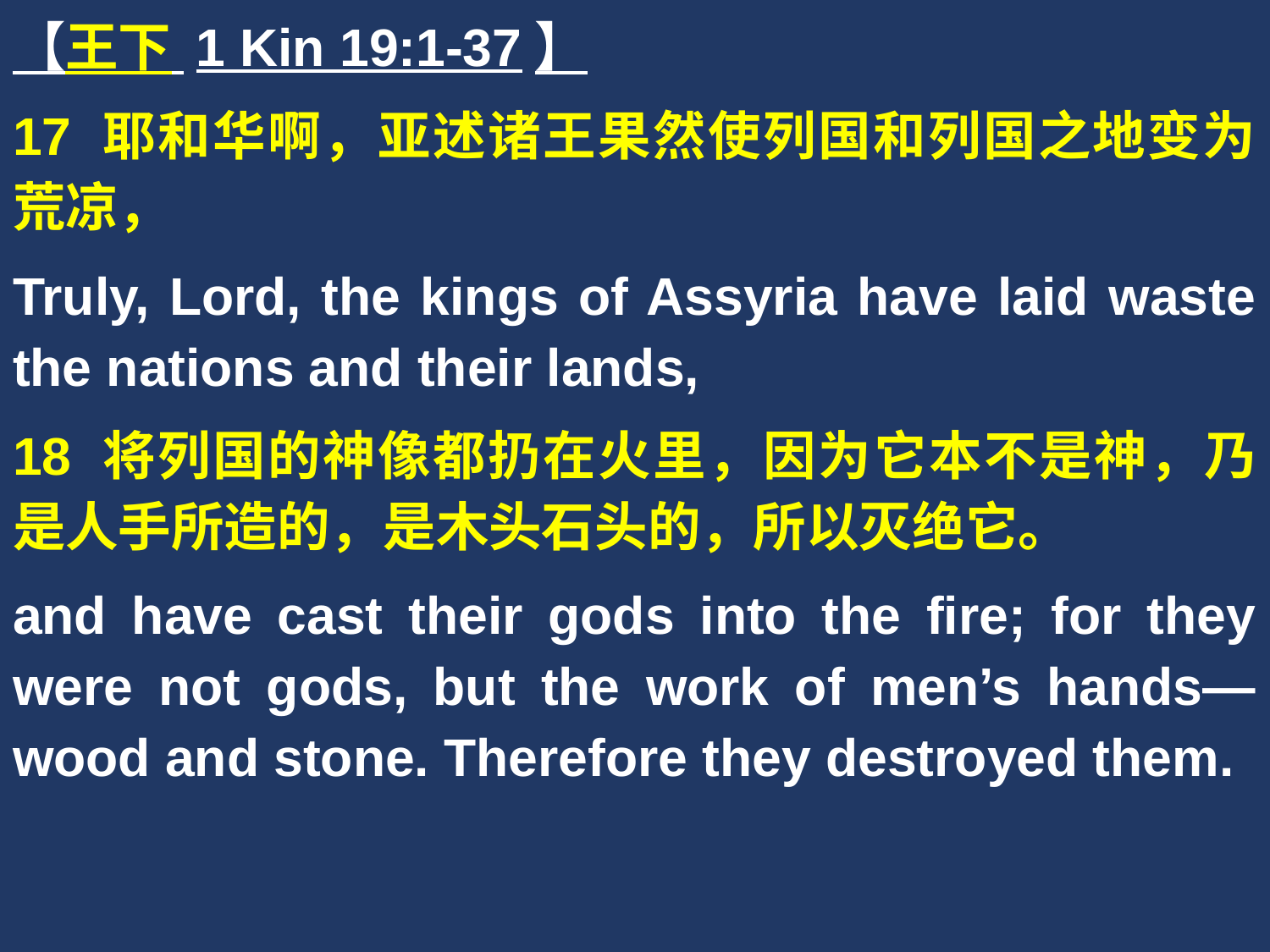

【王下 1 Kin 19:1-37】
17 耶和华啊，亚述诸王果然使列国和列国之地变为荒凉，
Truly, Lord, the kings of Assyria have laid waste the nations and their lands,
18 将列国的神像都扔在火里，因为它本不是神，乃是人手所造的，是木头石头的，所以灭绝它。
and have cast their gods into the fire; for they were not gods, but the work of men’s hands—wood and stone. Therefore they destroyed them.